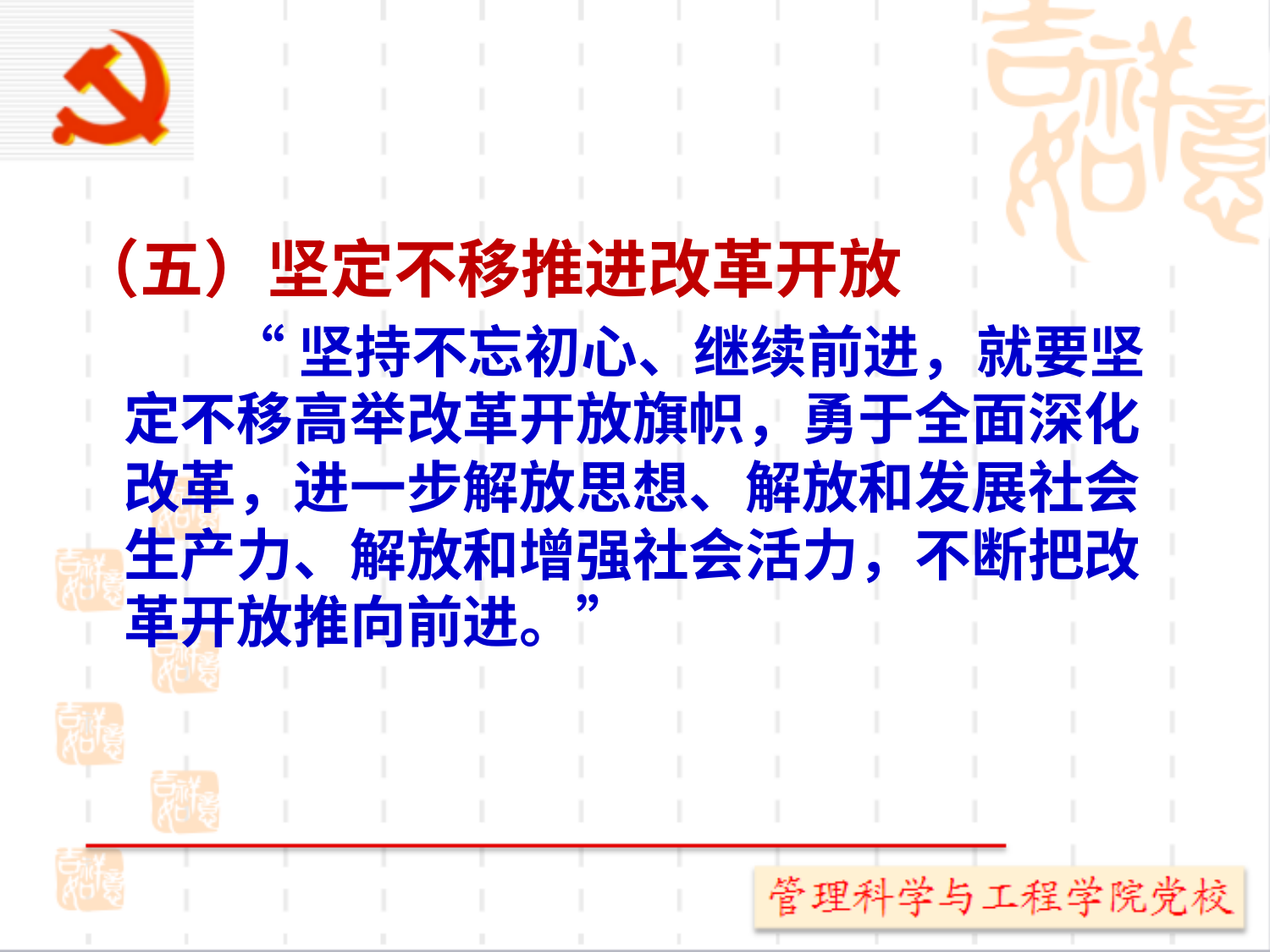

#
（五）坚定不移推进改革开放
            “坚持不忘初心、继续前进，就要坚定不移高举改革开放旗帜，勇于全面深化改革，进一步解放思想、解放和发展社会生产力、解放和增强社会活力，不断把改革开放推向前进。”